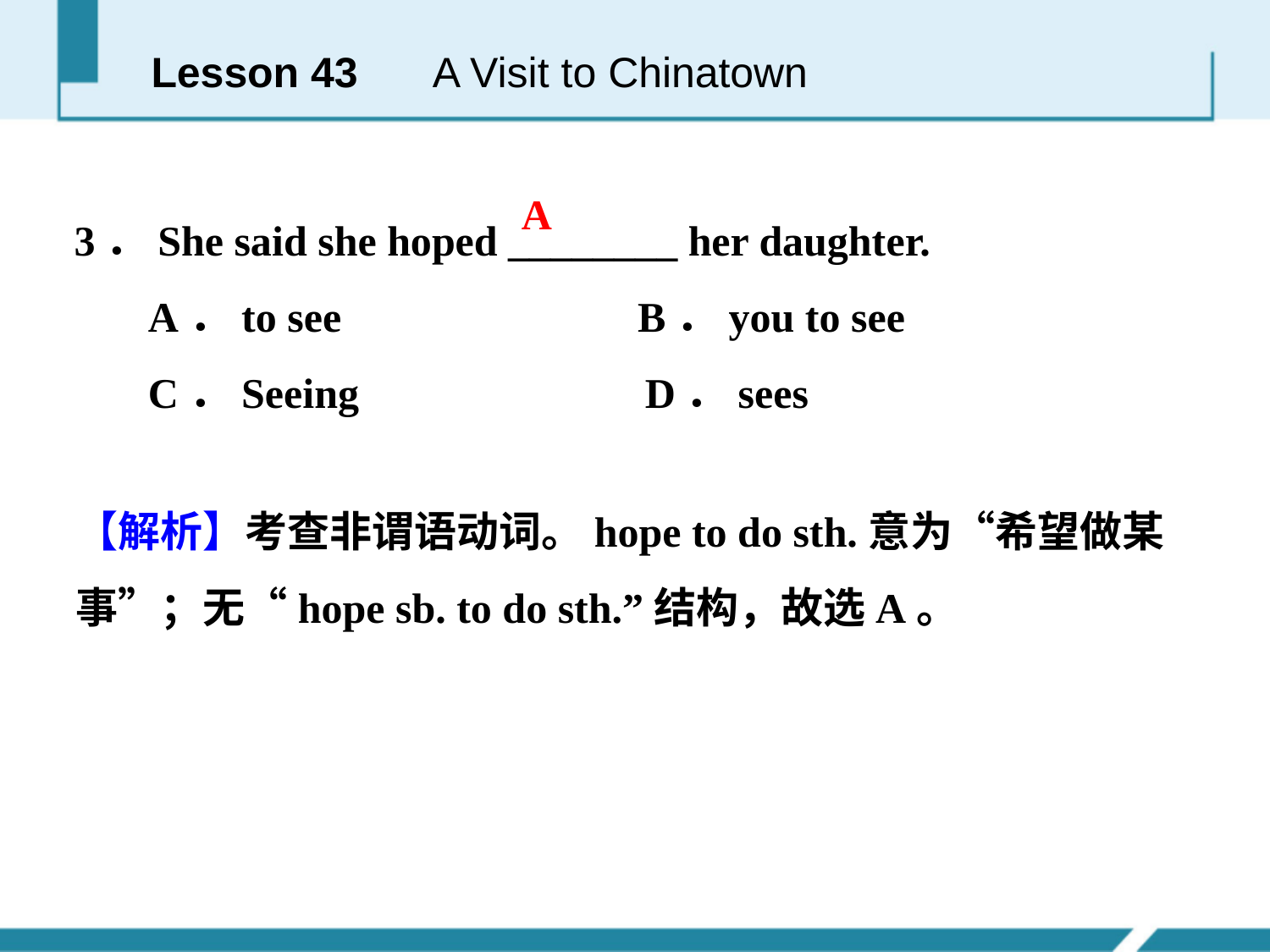

Lesson 43 　A Visit to Chinatown
A
3．She said she hoped ________ her daughter.
       A．to see                            B．you to see
       C．Seeing                           D．sees
【解析】考查非谓语动词。hope to do sth.意为“希望做某事”；无“hope sb. to do sth.”结构，故选A。